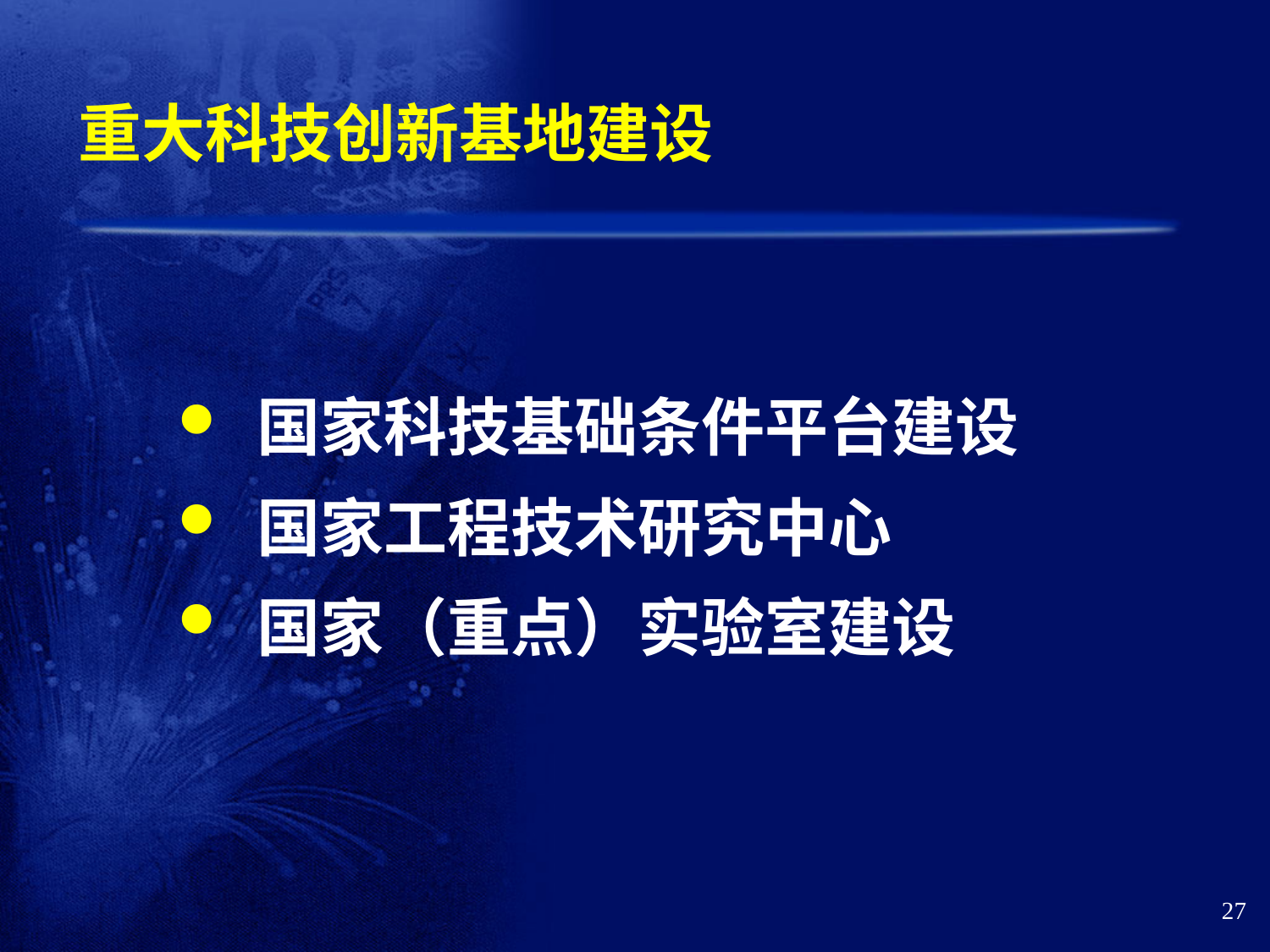

重大科技创新基地建设
国家科技基础条件平台建设
国家工程技术研究中心
国家（重点）实验室建设
27